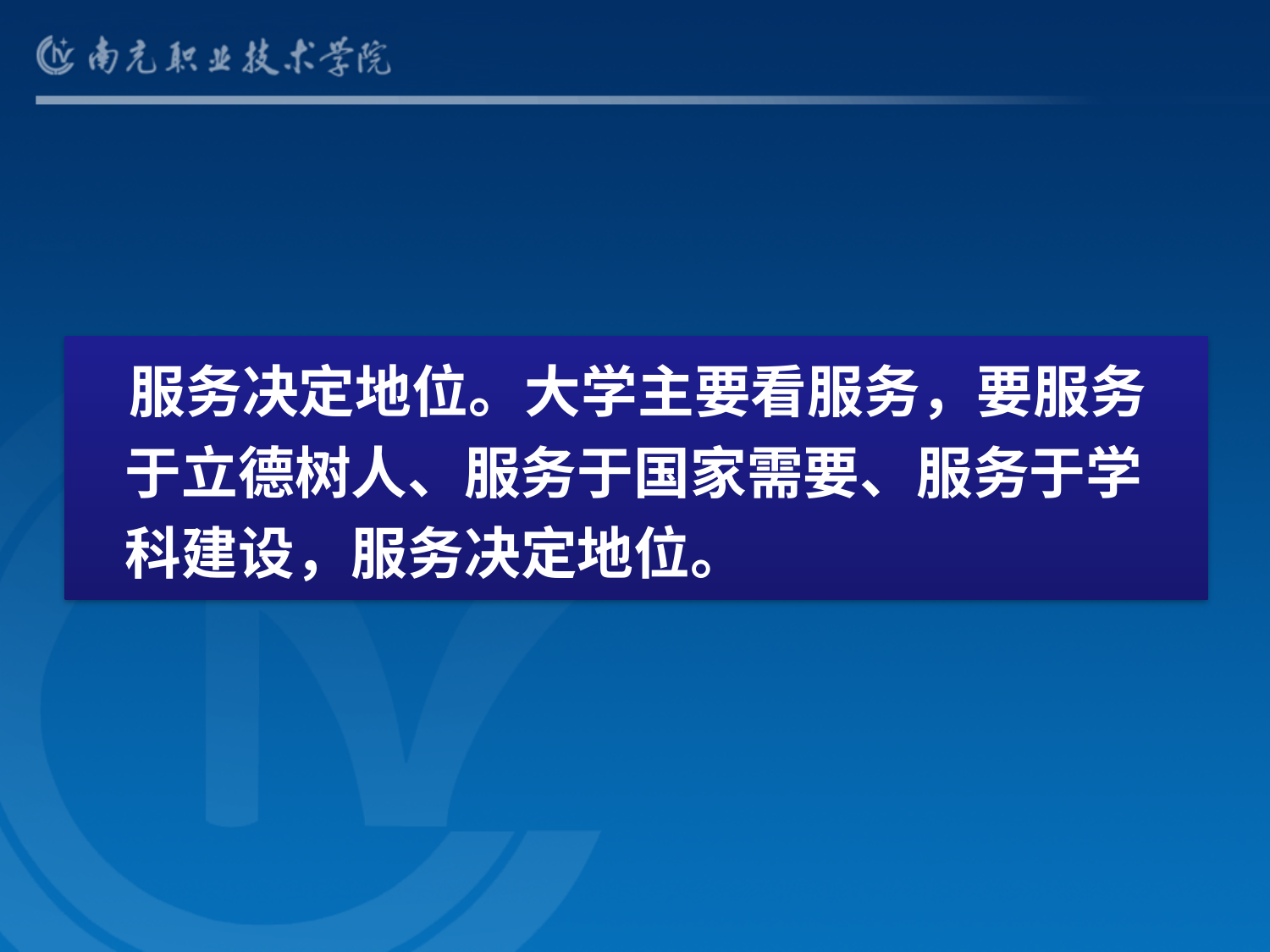

#
   服务决定地位。大学主要看服务，要服务于立德树人、服务于国家需要、服务于学科建设，服务决定地位。